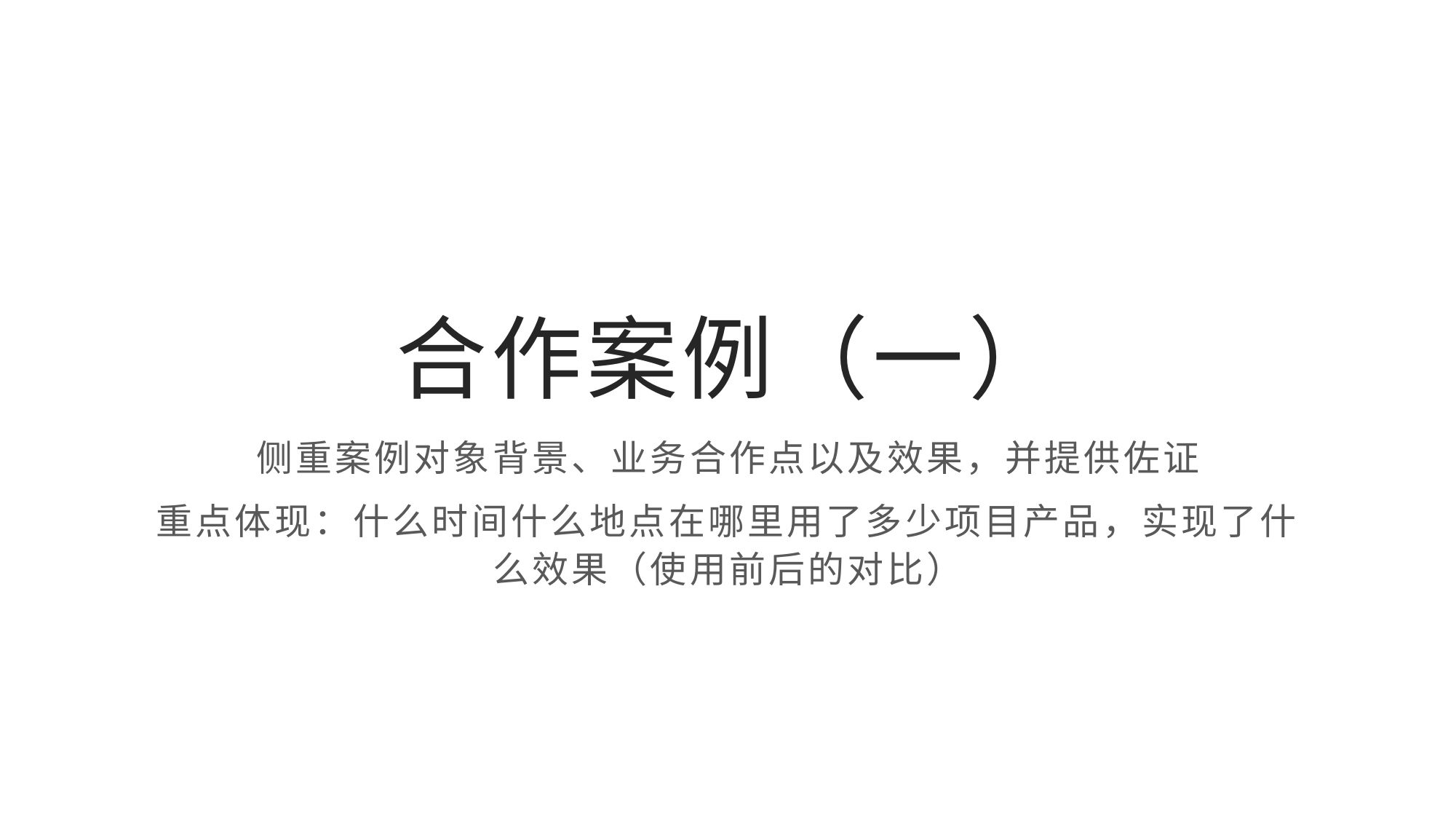

# 合作案例（一）
侧重案例对象背景、业务合作点以及效果，并提供佐证
重点体现：什么时间什么地点在哪里用了多少项目产品，实现了什么效果（使用前后的对比）